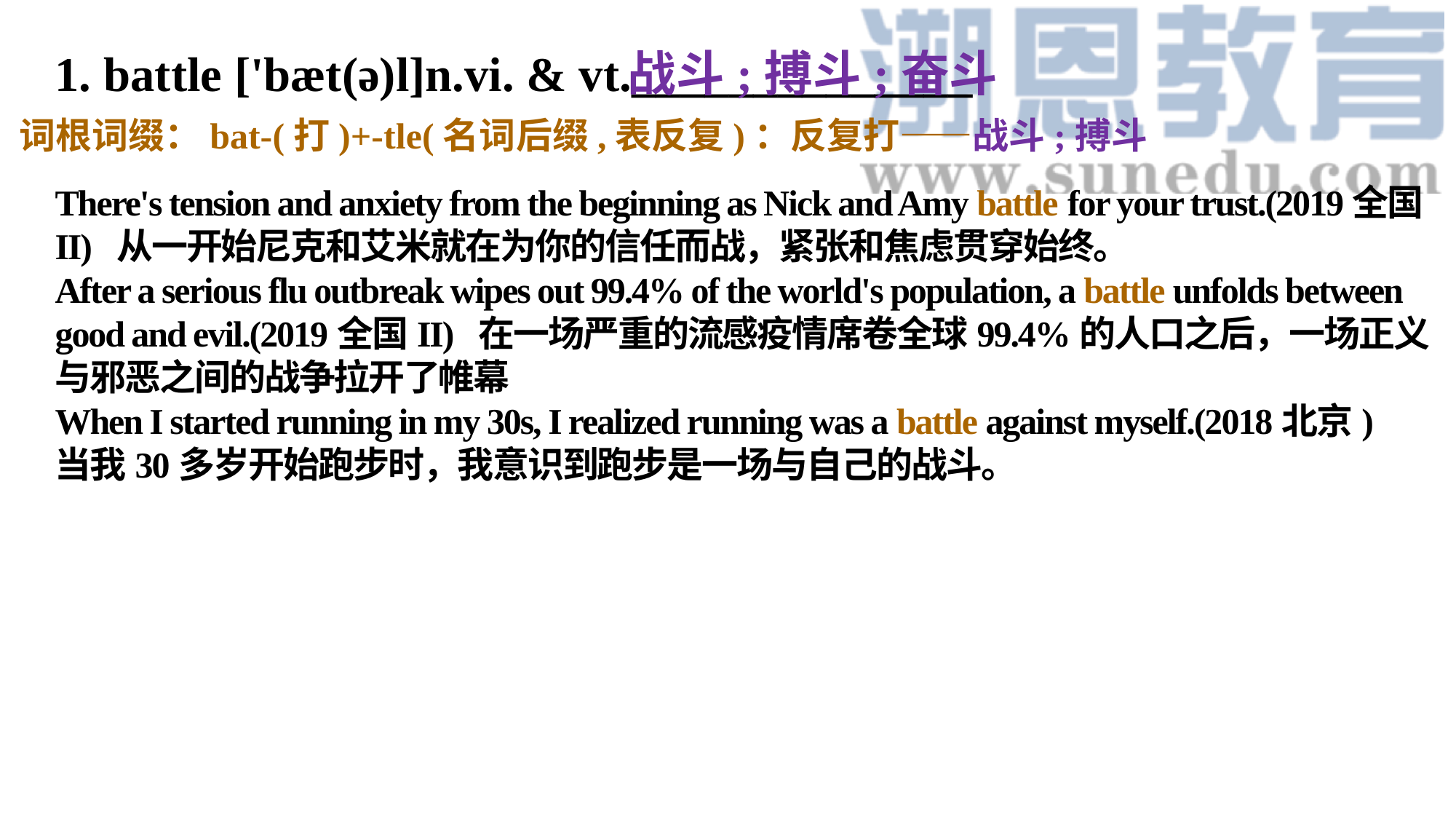

1. battle ['bæt(ə)l]n.vi. & vt.______________
 战斗;搏斗;奋斗
词根词缀：bat-(打)+-tle(名词后缀,表反复)：反复打——战斗;搏斗
There's tension and anxiety from the beginning as Nick and Amy battle for your trust.(2019全国II)  从一开始尼克和艾米就在为你的信任而战，紧张和焦虑贯穿始终。
After a serious flu outbreak wipes out 99.4% of the world's population, a battle unfolds between good and evil.(2019全国II)  在一场严重的流感疫情席卷全球99.4%的人口之后，一场正义与邪恶之间的战争拉开了帷幕
When I started running in my 30s, I realized running was a battle against myself.(2018北京)
当我30多岁开始跑步时，我意识到跑步是一场与自己的战斗。